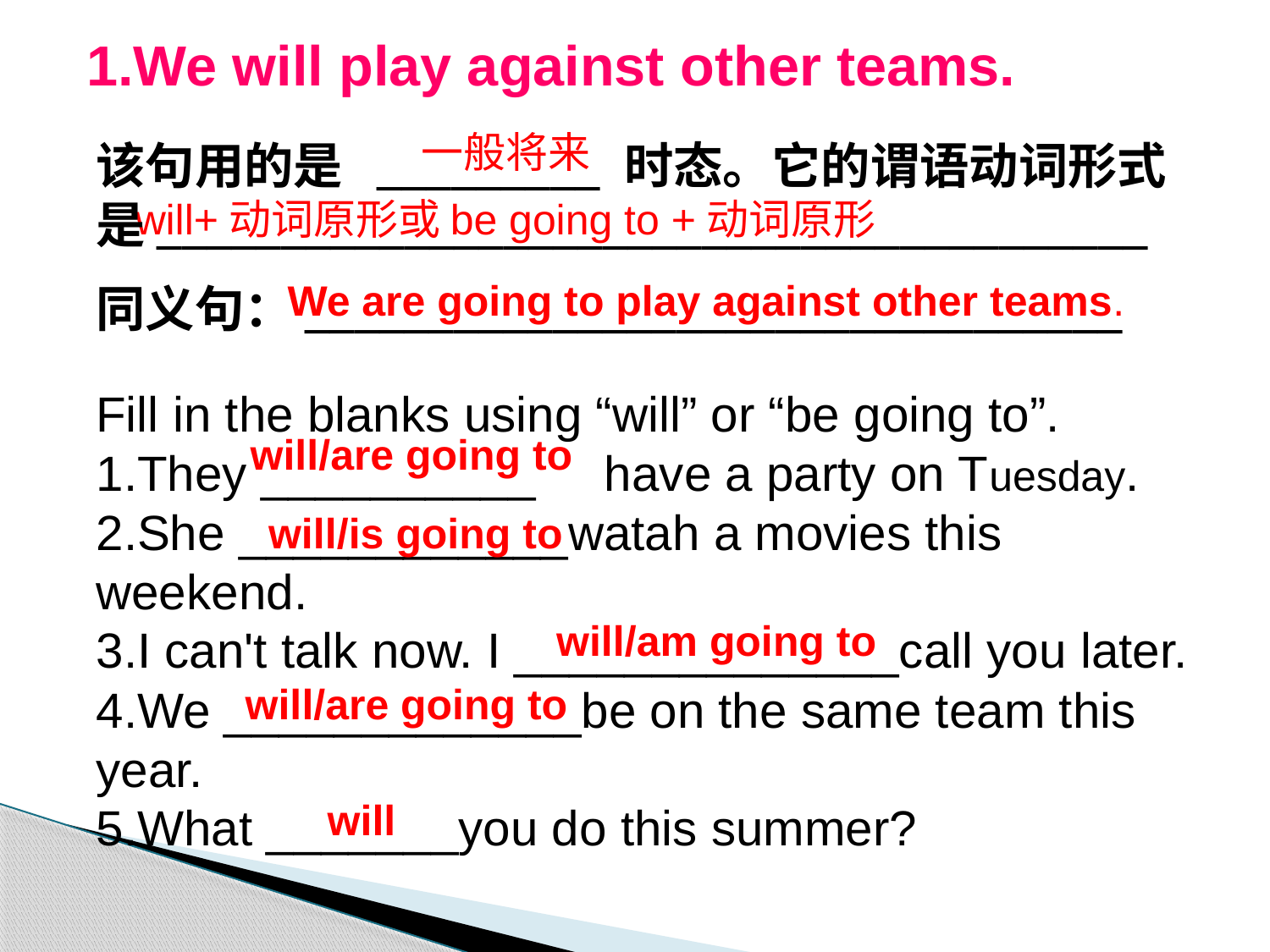

1.We will play against other teams.
一般将来
该句用的是  _________ 时态。它的谓语动词形式是________________________________________
同义句：_________________________________
will+动词原形或be going to +动词原形
We are going to play against other teams.
Fill in the blanks using “will” or “be going to”.
1.They __________     have a party on Tuesday.
2.She ____________watah a movies this weekend.
3.I can't talk now. I ______________call you later.
4.We _____________be on the same team this year.
5.What _______you do this summer?
will/are going to
will/is going to
will/am going to
will/are going to
will